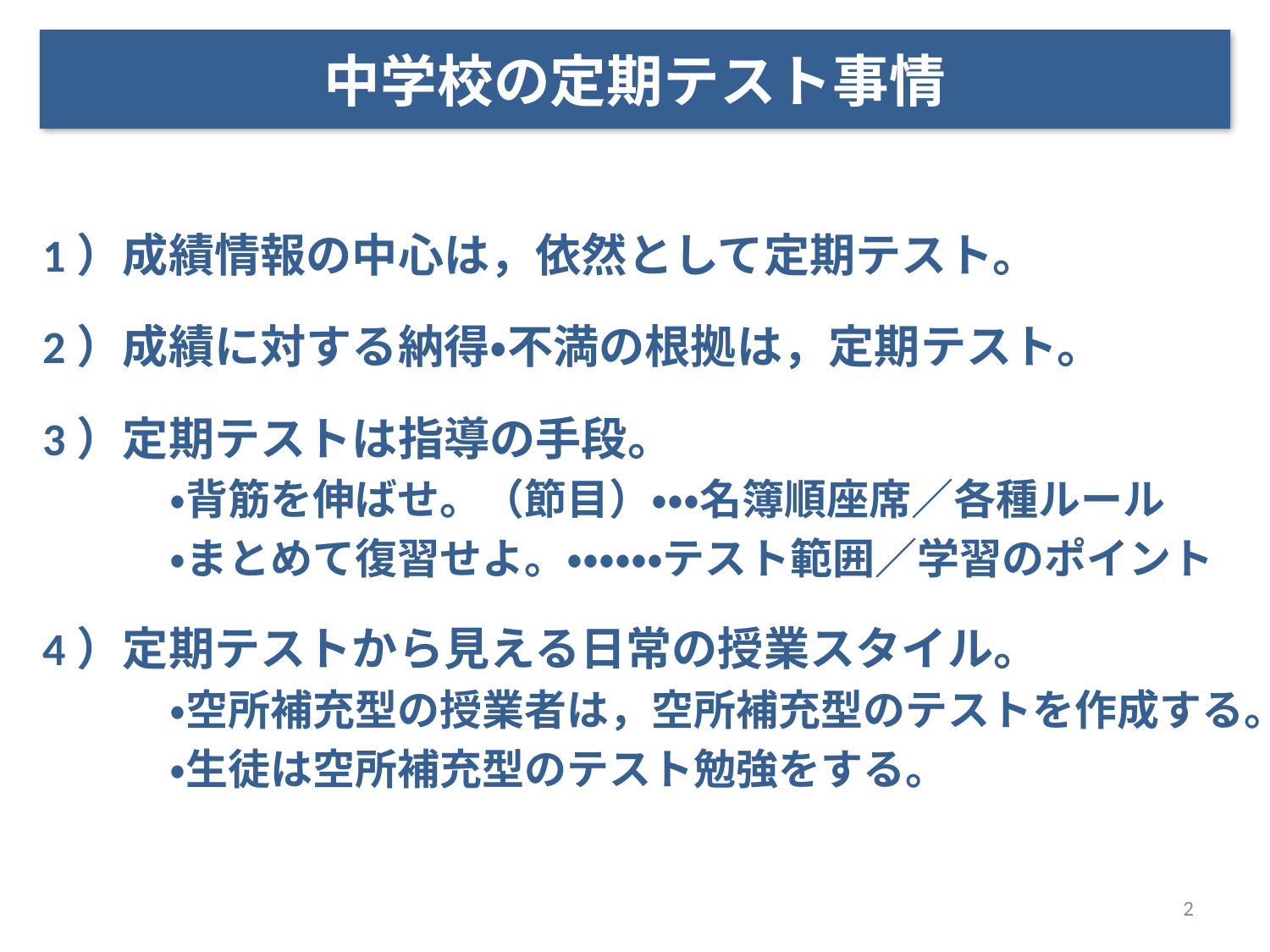

# 中学校の定期テスト事情
1）成績情報の中心は，依然として定期テスト。
2）成績に対する納得・不満の根拠は，定期テスト。
3）定期テストは指導の手段。
　　　・背筋を伸ばせ。（節目）・・・名簿順座席／各種ルール
　　　・まとめて復習せよ。・・・・・・テスト範囲／学習のポイント
4）定期テストから見える日常の授業スタイル。
　　　・空所補充型の授業者は，空所補充型のテストを作成する。
　　　・生徒は空所補充型のテスト勉強をする。
2